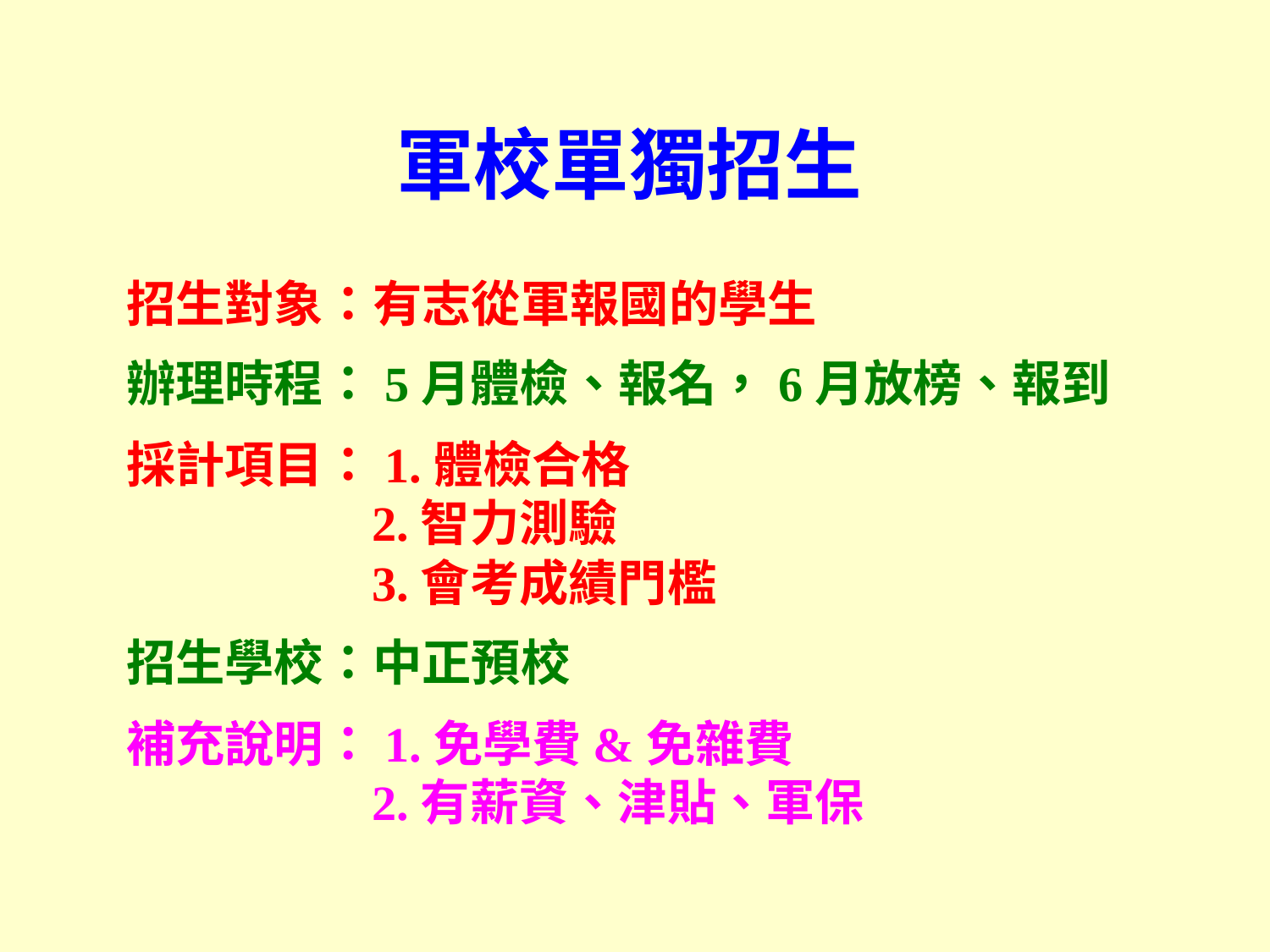

軍校單獨招生
招生對象：有志從軍報國的學生
辦理時程：5月體檢、報名，6月放榜、報到
採計項目：1.體檢合格
                    2.智力測驗
                    3.會考成績門檻
招生學校：中正預校
補充說明：1.免學費&免雜費
                    2.有薪資、津貼、軍保